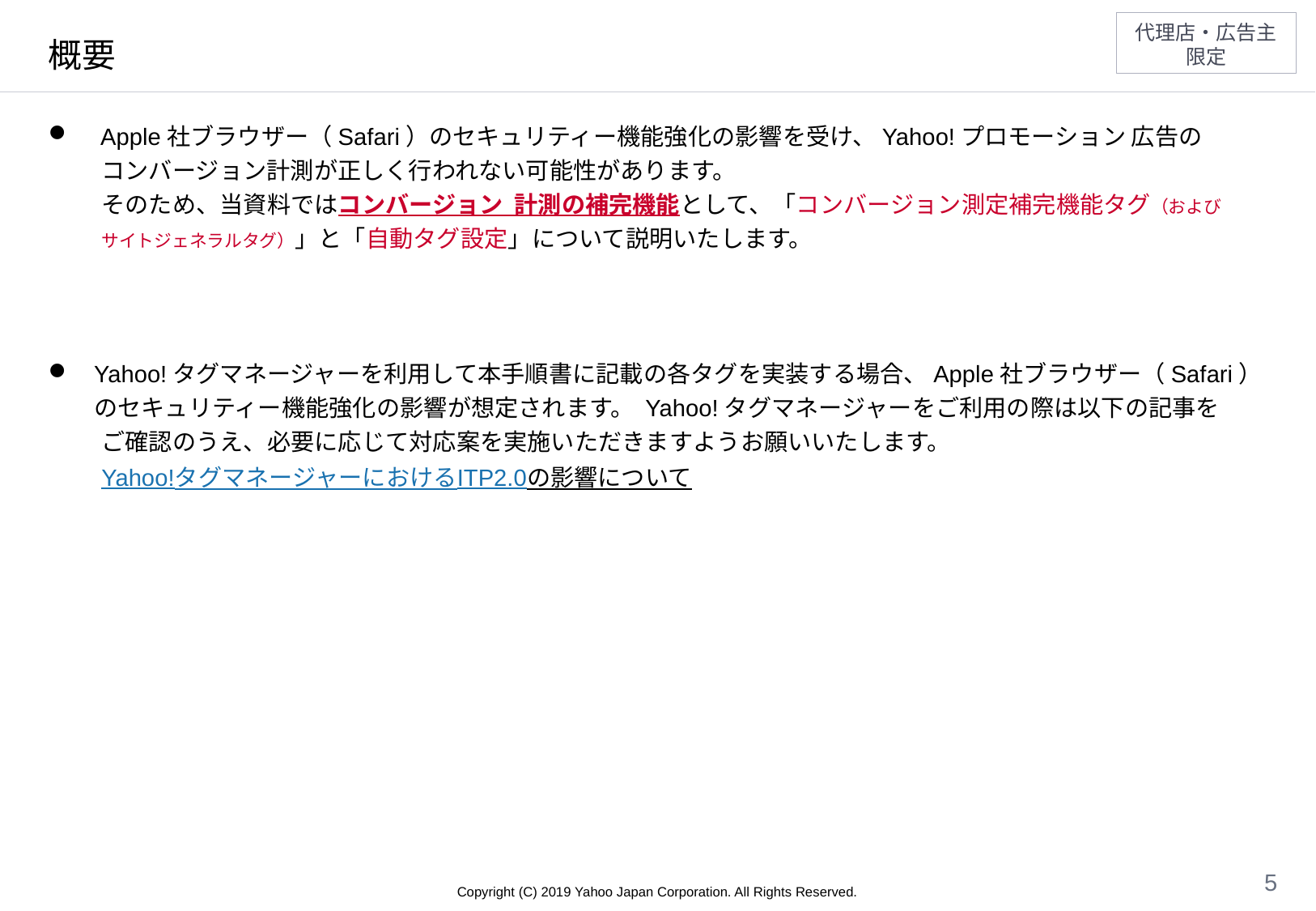

# 概要
 Apple社ブラウザー（Safari）のセキュリティー機能強化の影響を受け、Yahoo!プロモーション 広告の
コンバージョン計測が正しく行われない可能性があります。
そのため、当資料ではコンバージョン  計測の補完機能として、「コンバージョン測定補完機能タグ（および
サイトジェネラルタグ）」と「自動タグ設定」について説明いたします。

Yahoo!タグマネージャーを利用して本手順書に記載の各タグを実装する場合、Apple社ブラウザー（Safari）のセキュリティー機能強化の影響が想定されます。 Yahoo!タグマネージャーをご利用の際は以下の記事を
ご確認のうえ、必要に応じて対応案を実施いただきますようお願いいたします。
Yahoo!タグマネージャーにおけるITP2.0の影響について
5
Copyright (C) 2019 Yahoo Japan Corporation. All Rights Reserved.